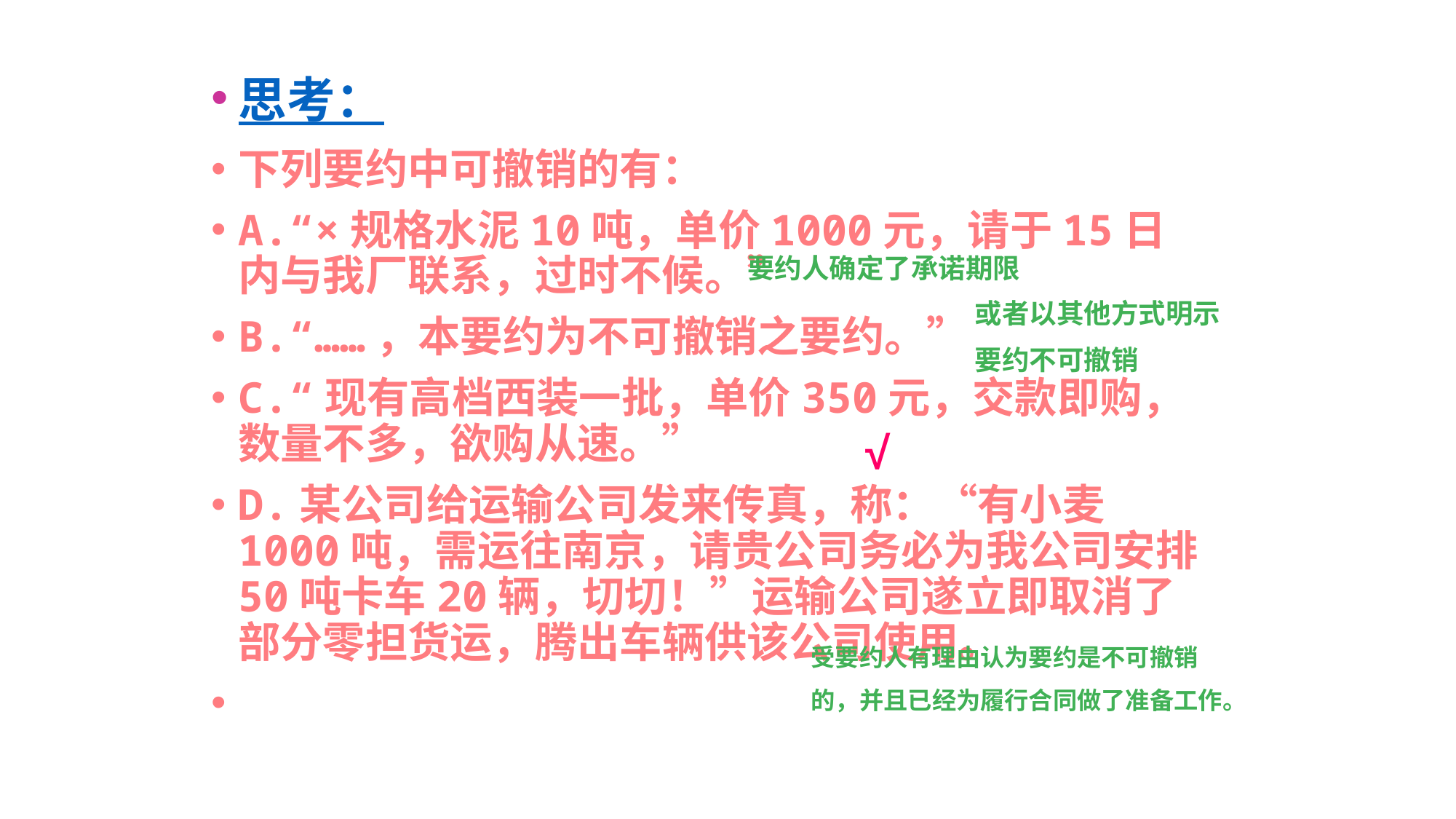

思考：
下列要约中可撤销的有：
A.“×规格水泥10吨，单价1000元，请于15日内与我厂联系，过时不候。”
B.“……，本要约为不可撤销之要约。”
C.“现有高档西装一批，单价350元，交款即购，数量不多，欲购从速。”
D.某公司给运输公司发来传真，称：“有小麦1000吨，需运往南京，请贵公司务必为我公司安排50吨卡车20辆，切切！”运输公司遂立即取消了部分零担货运，腾出车辆供该公司使用。

要约人确定了承诺期限
或者以其他方式明示
要约不可撤销
√
受要约人有理由认为要约是不可撤销
的，并且已经为履行合同做了准备工作。